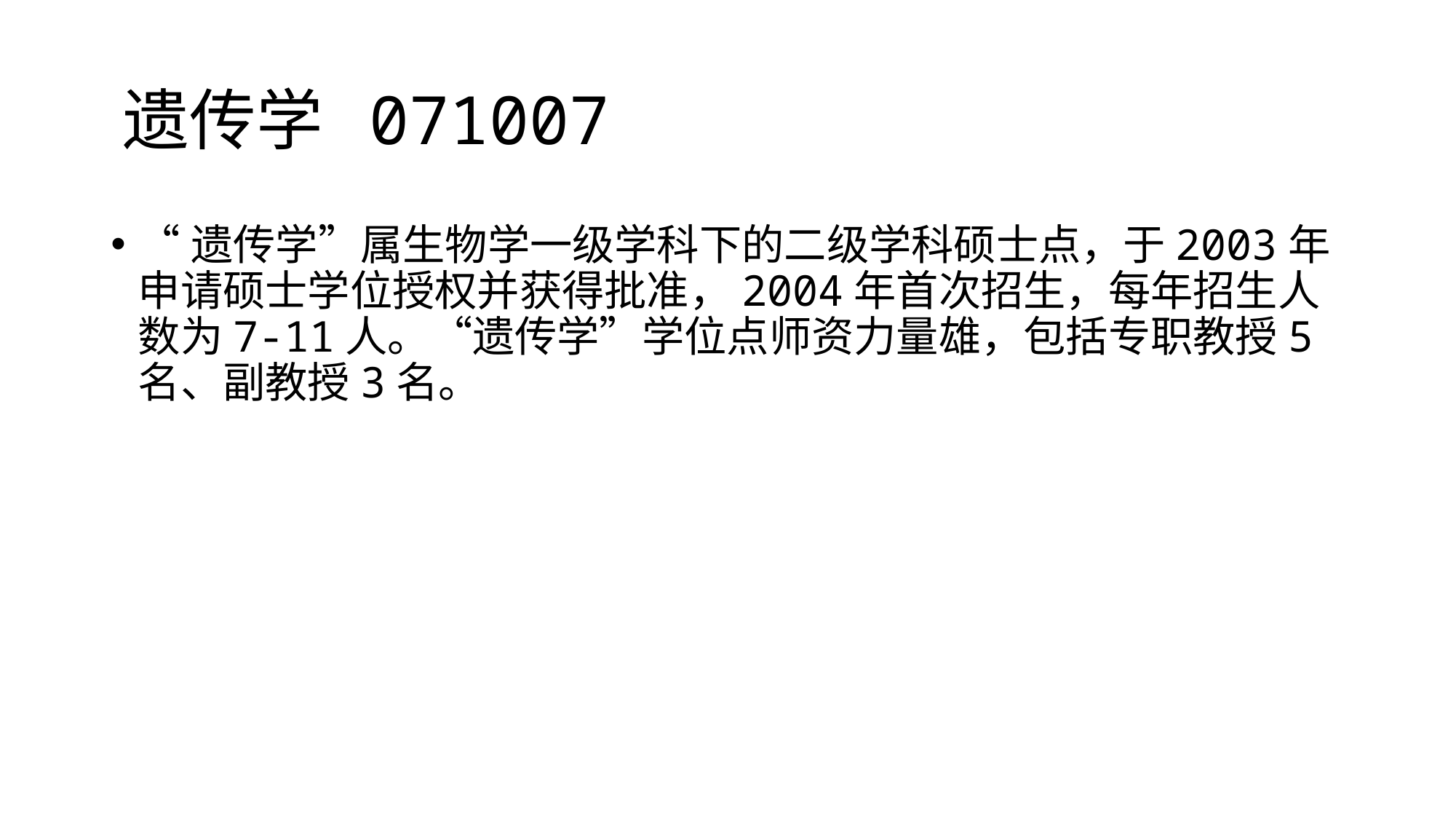

# 遗传学  071007
“遗传学”属生物学一级学科下的二级学科硕士点，于2003年申请硕士学位授权并获得批准，2004年首次招生，每年招生人数为7-11人。“遗传学”学位点师资力量雄，包括专职教授5名、副教授3名。